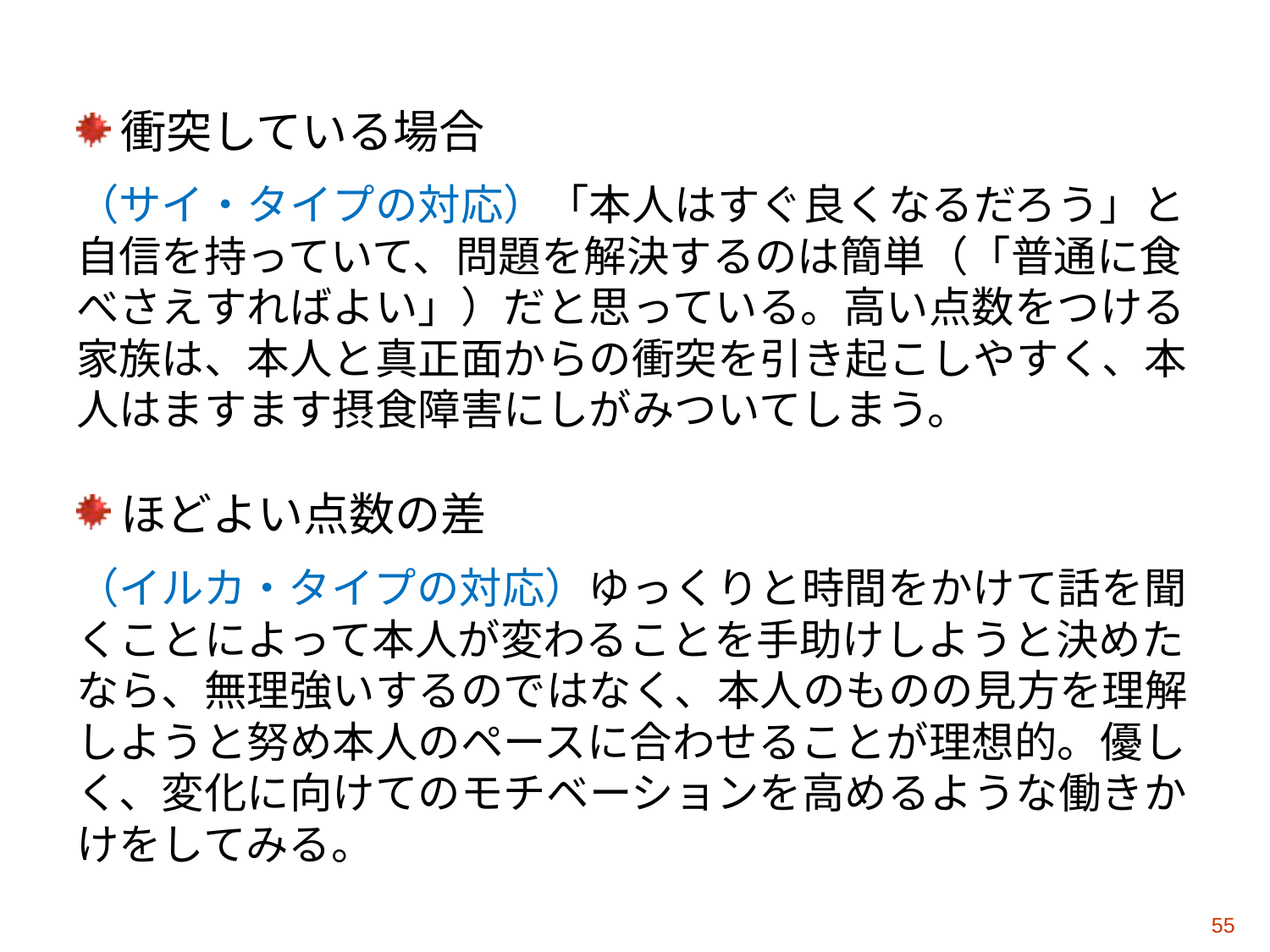

#
衝突している場合

（サイ・タイプの対応）「本人はすぐ良くなるだろう」と自信を持っていて、問題を解決するのは簡単（「普通に食べさえすればよい」）だと思っている。高い点数をつける家族は、本人と真正面からの衝突を引き起こしやすく、本人はますます摂食障害にしがみついてしまう。

ほどよい点数の差

（イルカ・タイプの対応）ゆっくりと時間をかけて話を聞くことによって本人が変わることを手助けしようと決めたなら、無理強いするのではなく、本人のものの見方を理解しようと努め本人のペースに合わせることが理想的。優しく、変化に向けてのモチベーションを高めるような働きかけをしてみる。
55